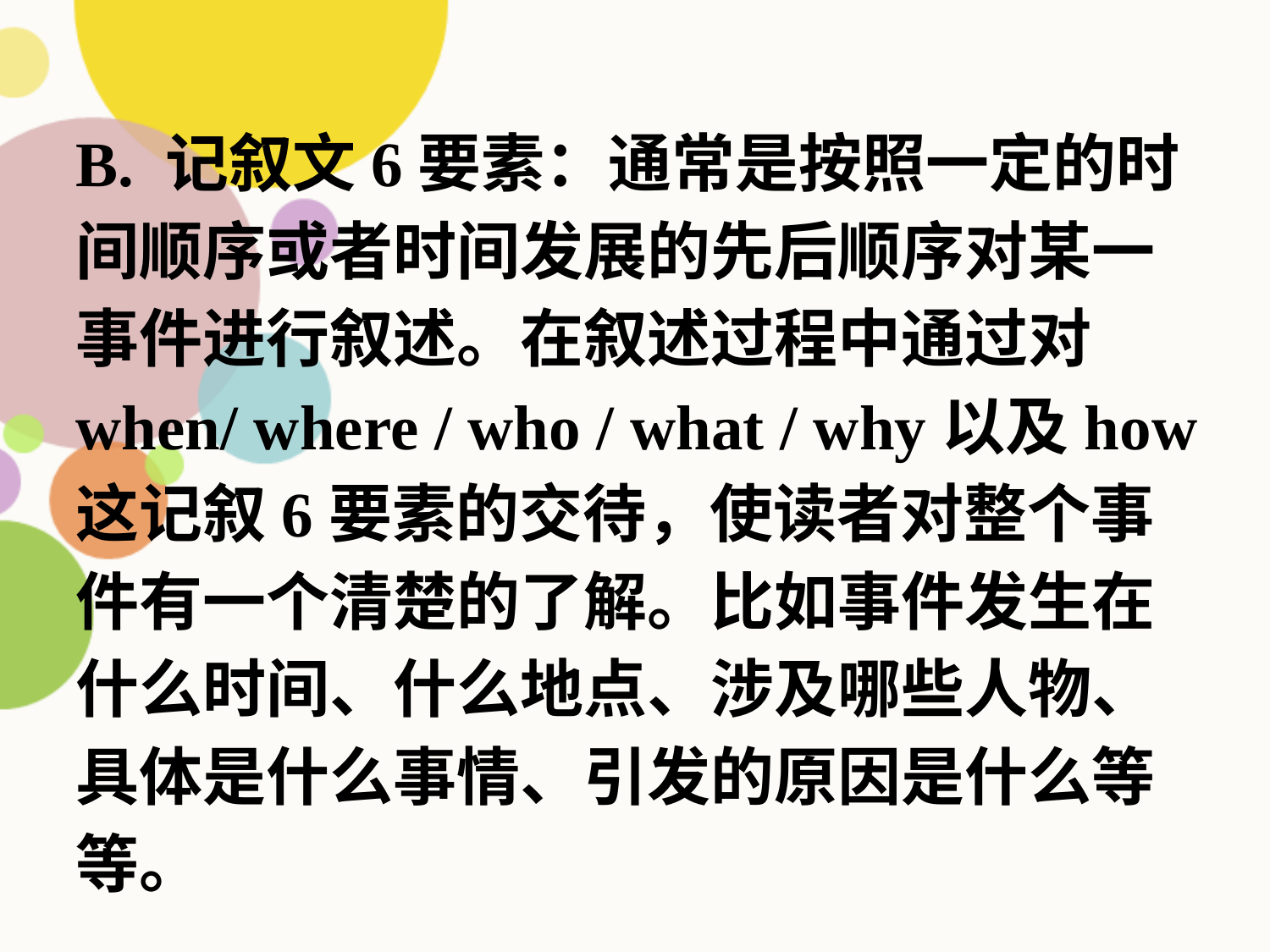

B. 记叙文6要素：通常是按照一定的时间顺序或者时间发展的先后顺序对某一事件进行叙述。在叙述过程中通过对when/ where / who / what / why以及how这记叙6要素的交待，使读者对整个事件有一个清楚的了解。比如事件发生在什么时间、什么地点、涉及哪些人物、具体是什么事情、引发的原因是什么等等。